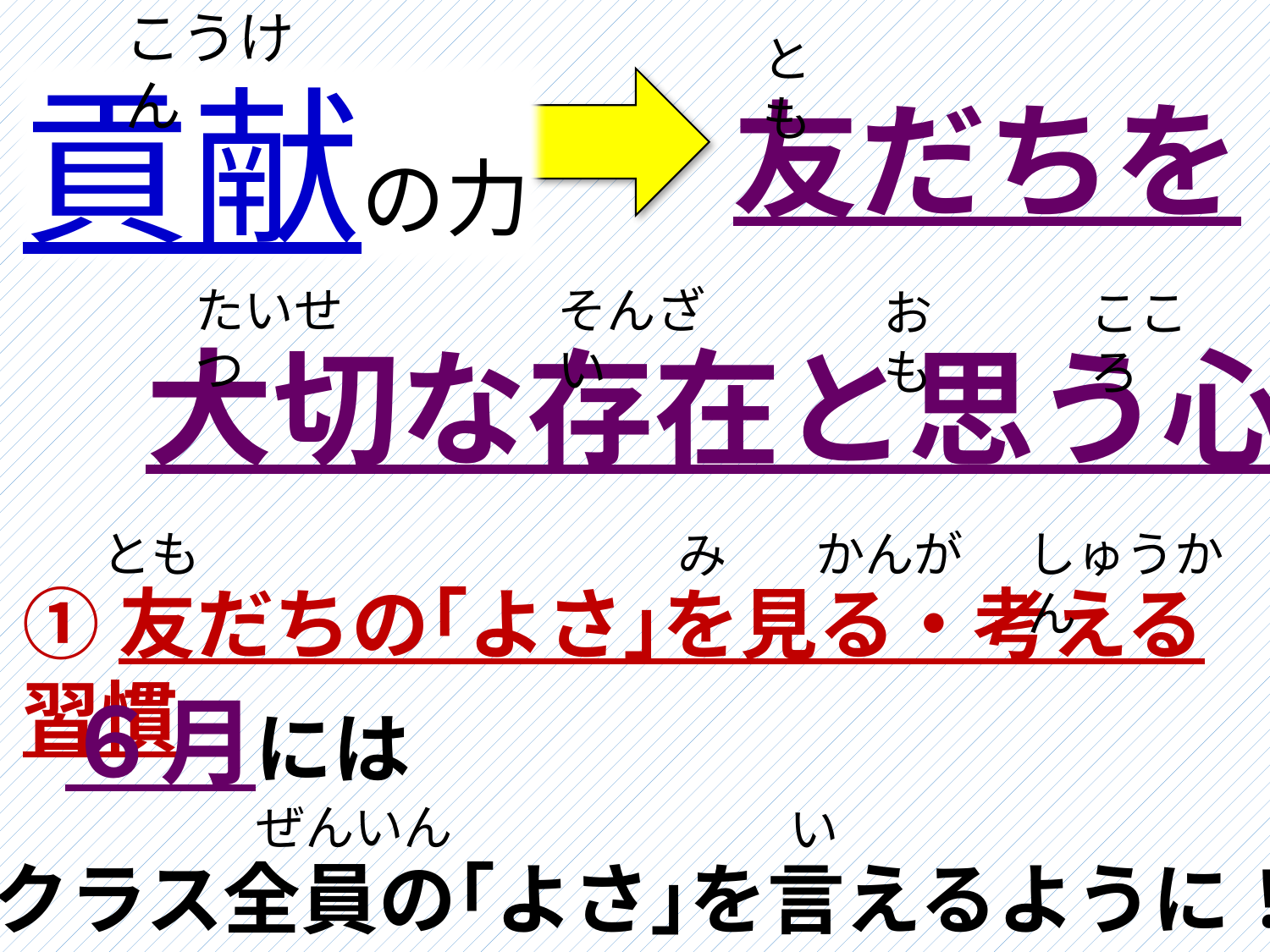

こうけん
貢献の力
とも
友だちを

たいせつ
そんざい
おも
こころ
大切な存在と思う心
とも
かんが
しゅうかん
み
①友だちの｢よさ｣を見る・考える習慣
６月には
ぜんいん
い
クラス全員の｢よさ｣を言えるように！